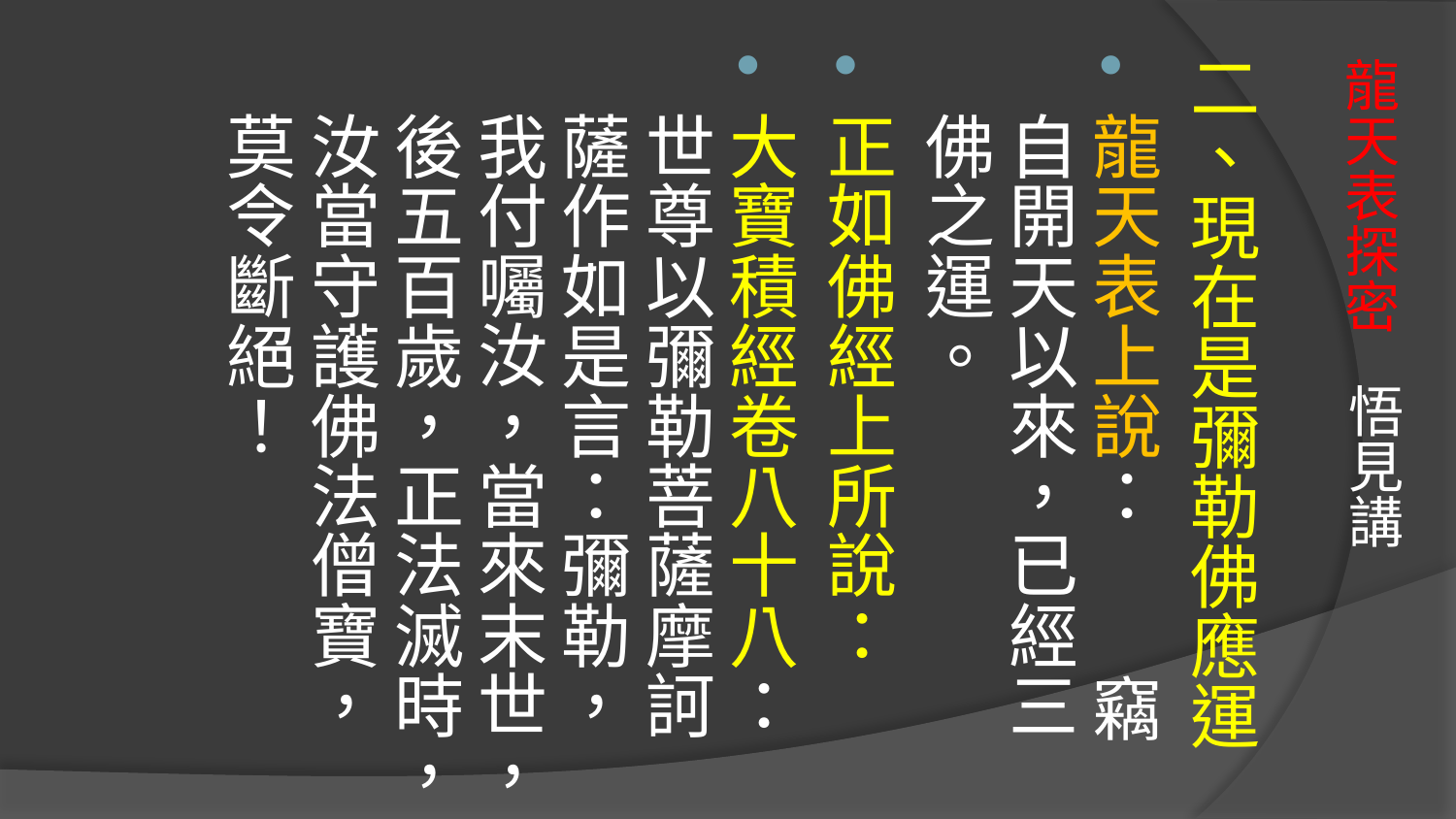

二、現在是彌勒佛應運
龍天表上說：         竊自開天以來，已經三佛之運。
正如佛經上所說：
大寶積經卷八十八：世尊以彌勒菩薩摩訶薩作如是言：彌勒，我付囑汝，當來末世，後五百歲，正法滅時，汝當守護佛法僧寶，莫令斷絕！

# 龍天表探密    悟見講